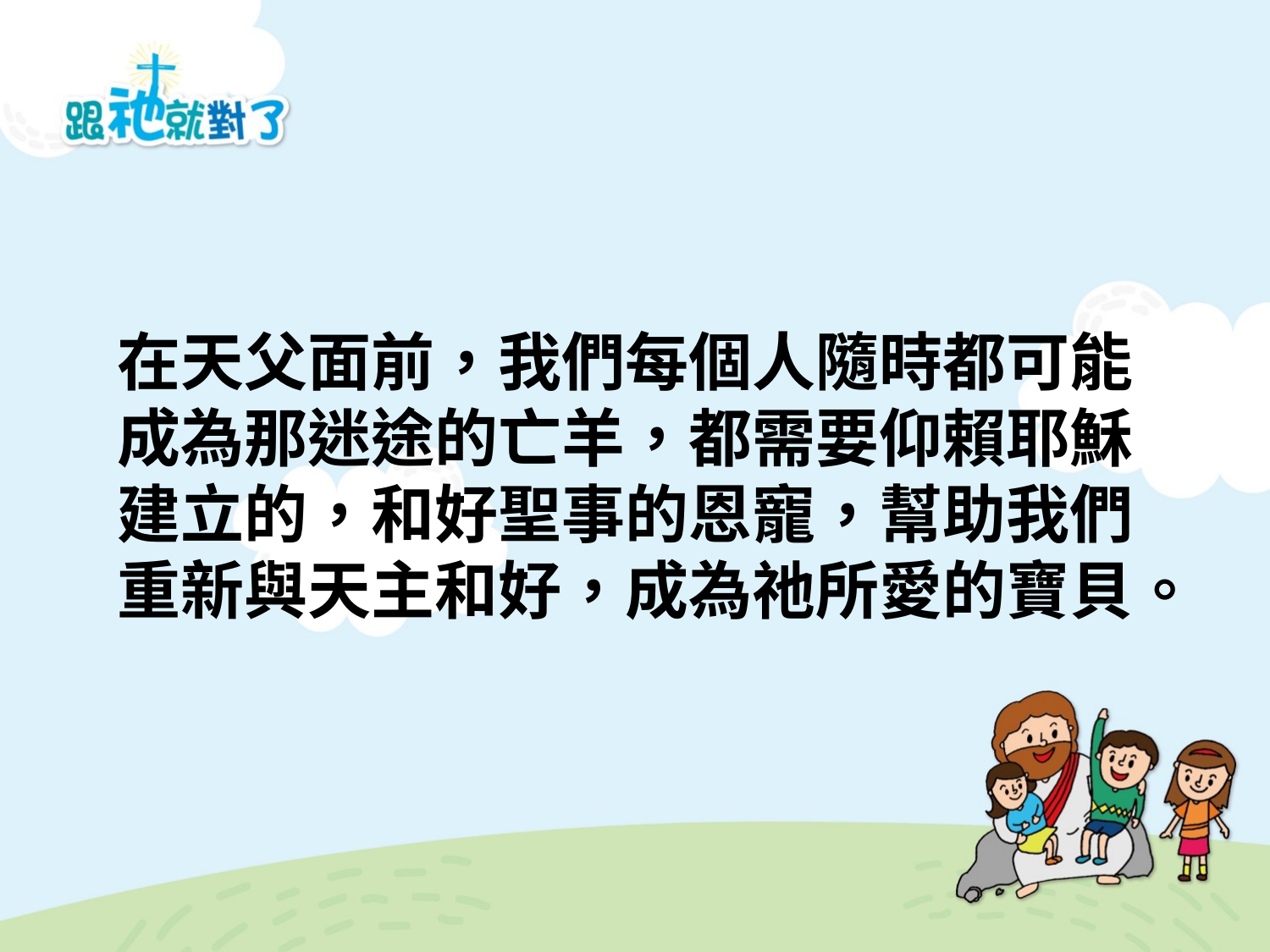

在天父面前，我們每個人隨時都可能成為那迷途的亡羊，都需要仰賴耶穌建立的，和好聖事的恩寵，幫助我們重新與天主和好，成為祂所愛的寶貝。